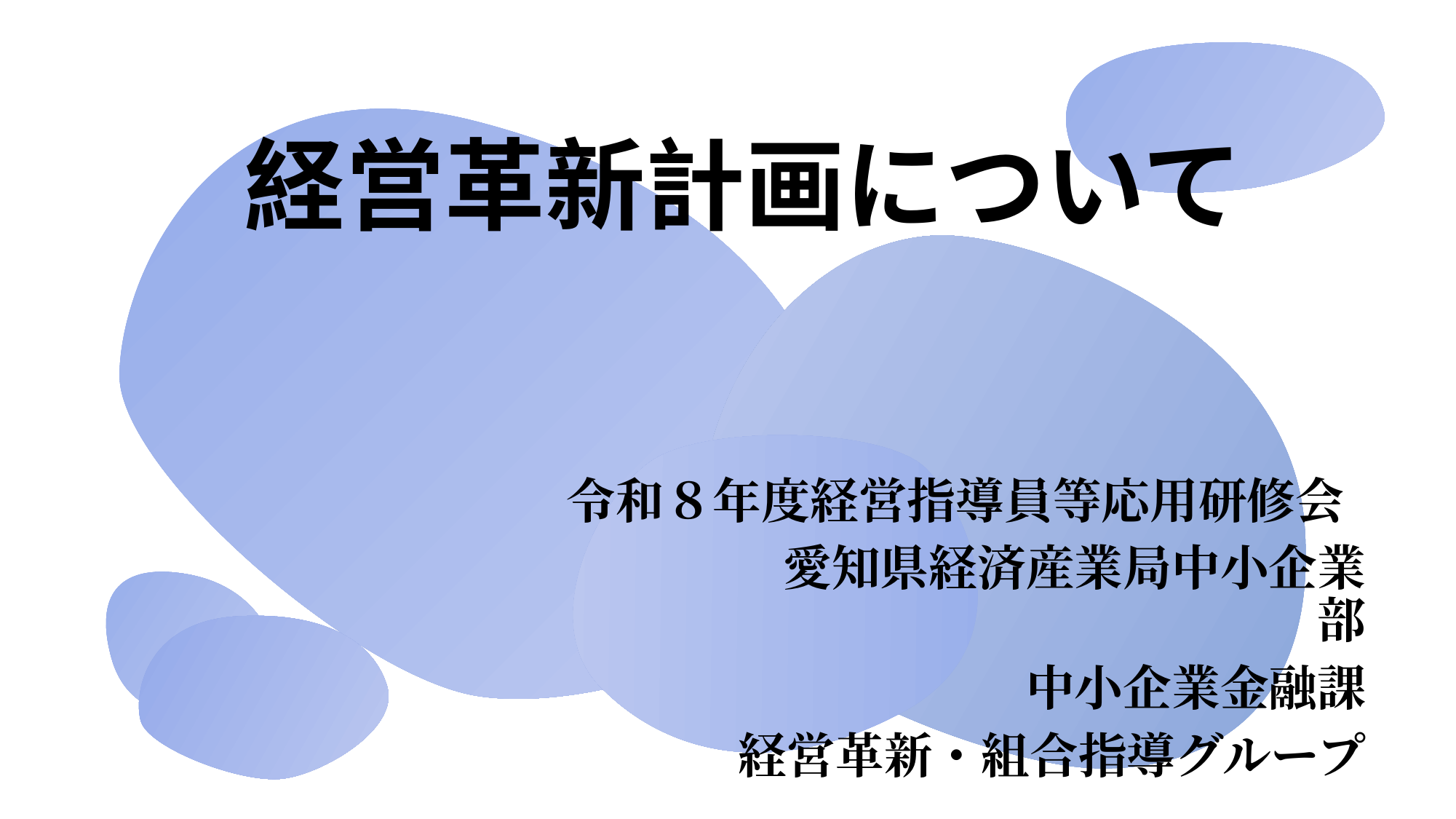

○○Corporation

経営革新計画について
令和８年度経営指導員等応用研修会
　　　　愛知県経済産業局中小企業部
中小企業金融課
経営革新・組合指導グループ